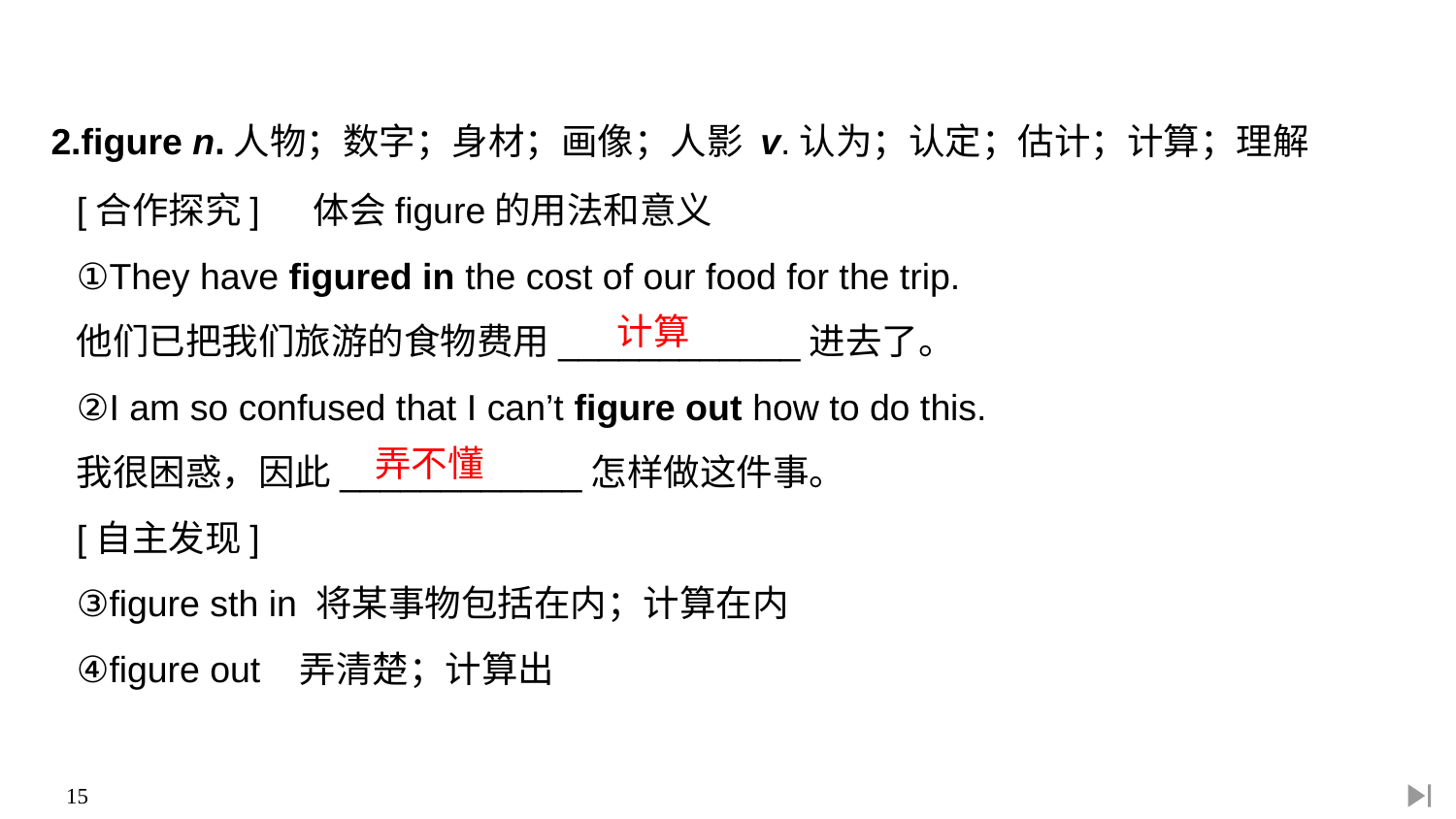

2.figure n.人物；数字；身材；画像；人影 v.认为；认定；估计；计算；理解
[合作探究]　 体会figure的用法和意义
①They have figured in the cost of our food for the trip.
他们已把我们旅游的食物费用____________进去了。
②I am so confused that I can’t figure out how to do this.
我很困惑，因此____________怎样做这件事。
[自主发现]
③figure sth in 将某事物包括在内；计算在内
④figure out   弄清楚；计算出
计算
弄不懂